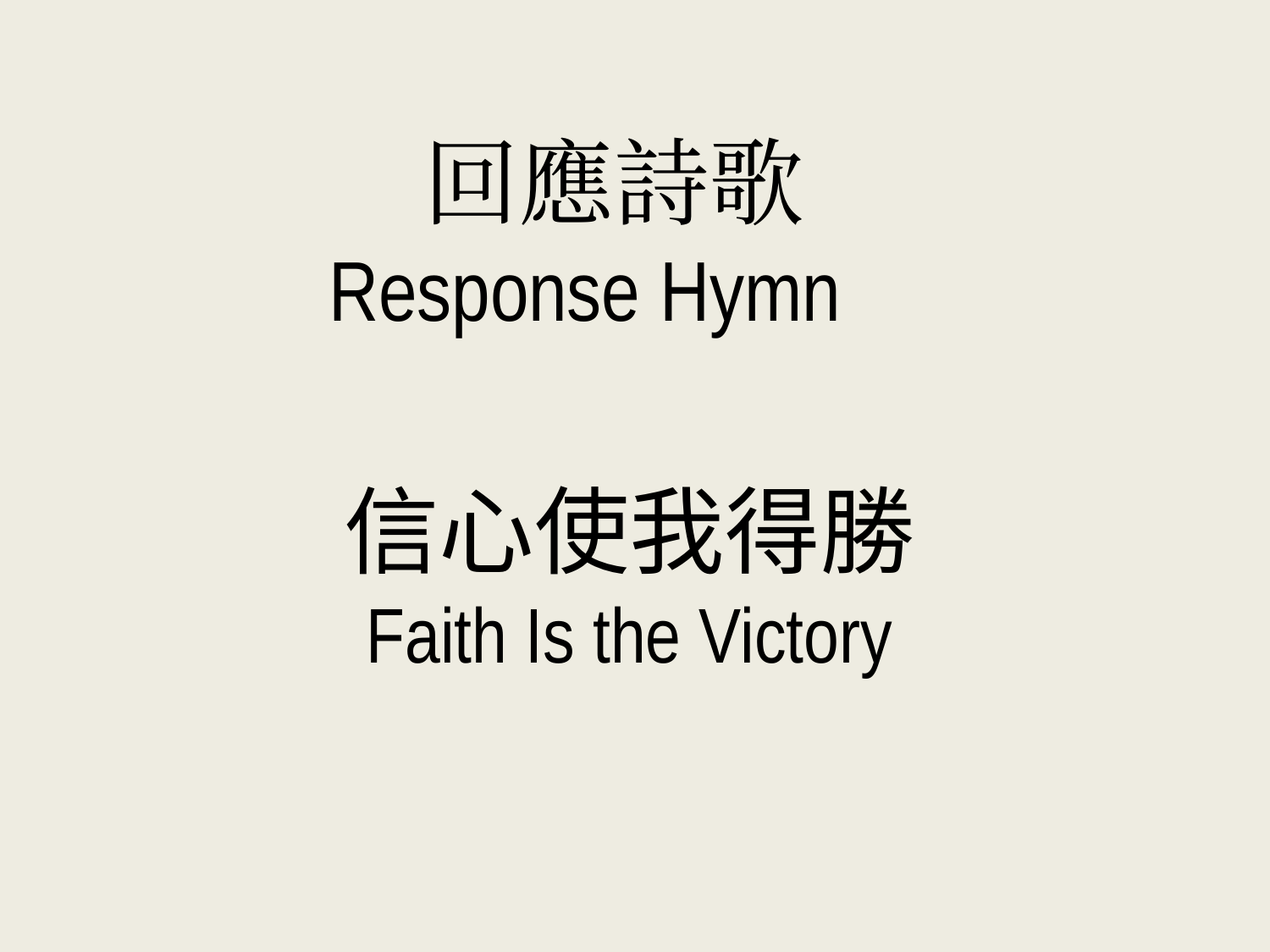

回應詩歌
Response Hymn

信心使我得勝
Faith Is the Victory